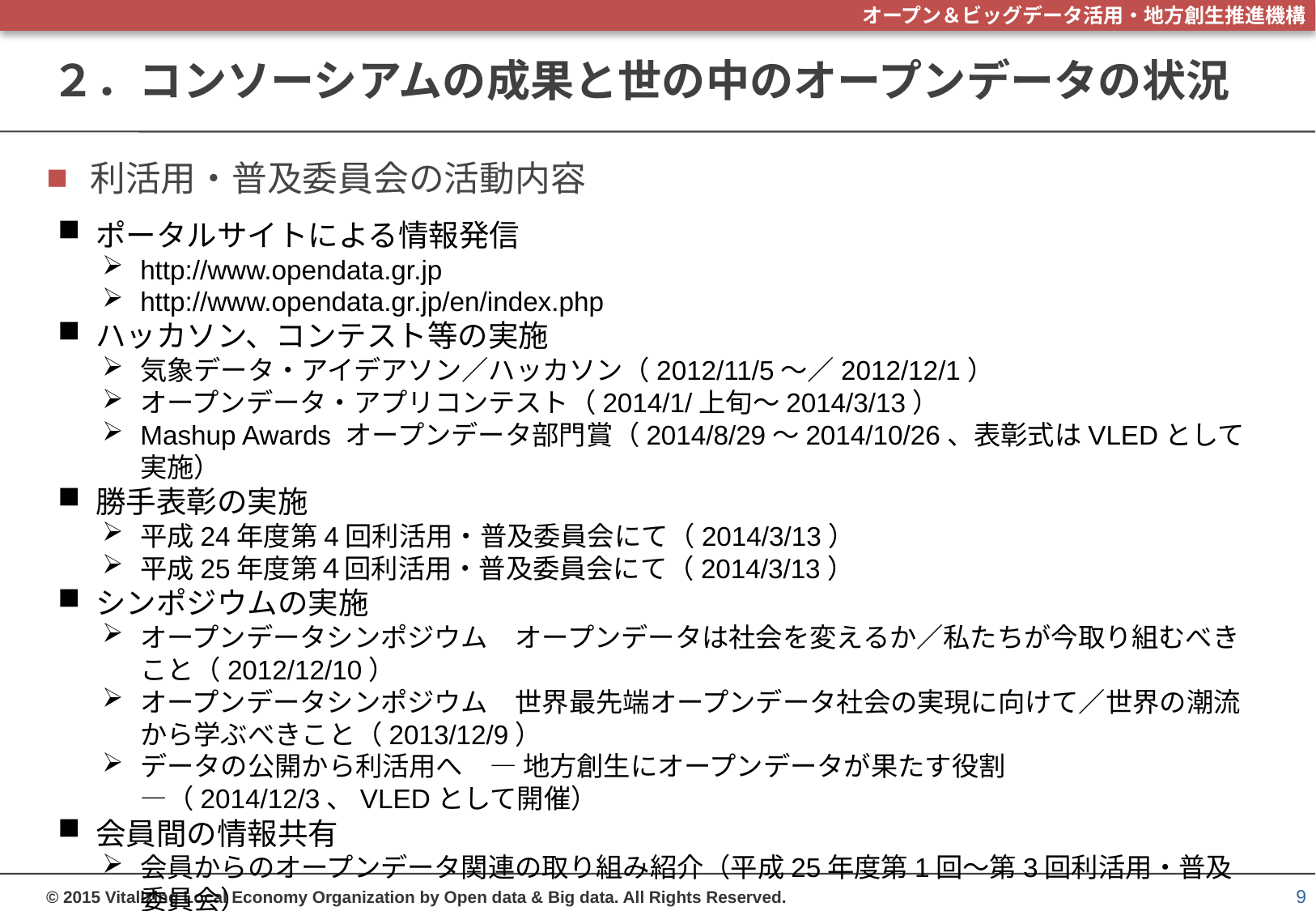

# ２．コンソーシアムの成果と世の中のオープンデータの状況
利活用・普及委員会の活動内容
ポータルサイトによる情報発信
http://www.opendata.gr.jp
http://www.opendata.gr.jp/en/index.php
ハッカソン、コンテスト等の実施
気象データ・アイデアソン／ハッカソン（2012/11/5～／2012/12/1）
オープンデータ・アプリコンテスト（2014/1/上旬～2014/3/13）
Mashup Awards オープンデータ部門賞（2014/8/29～2014/10/26、表彰式はVLEDとして実施）
勝手表彰の実施
平成24年度第4回利活用・普及委員会にて（2014/3/13）
平成25年度第４回利活用・普及委員会にて（2014/3/13）
シンポジウムの実施
オープンデータシンポジウム　オープンデータは社会を変えるか／私たちが今取り組むべきこと（2012/12/10）
オープンデータシンポジウム　世界最先端オープンデータ社会の実現に向けて／世界の潮流から学ぶべきこと（2013/12/9）
データの公開から利活用へ　― 地方創生にオープンデータが果たす役割 ―（2014/12/3、VLEDとして開催）
会員間の情報共有
会員からのオープンデータ関連の取り組み紹介（平成25年度第1回～第3回利活用・普及委員会）
9